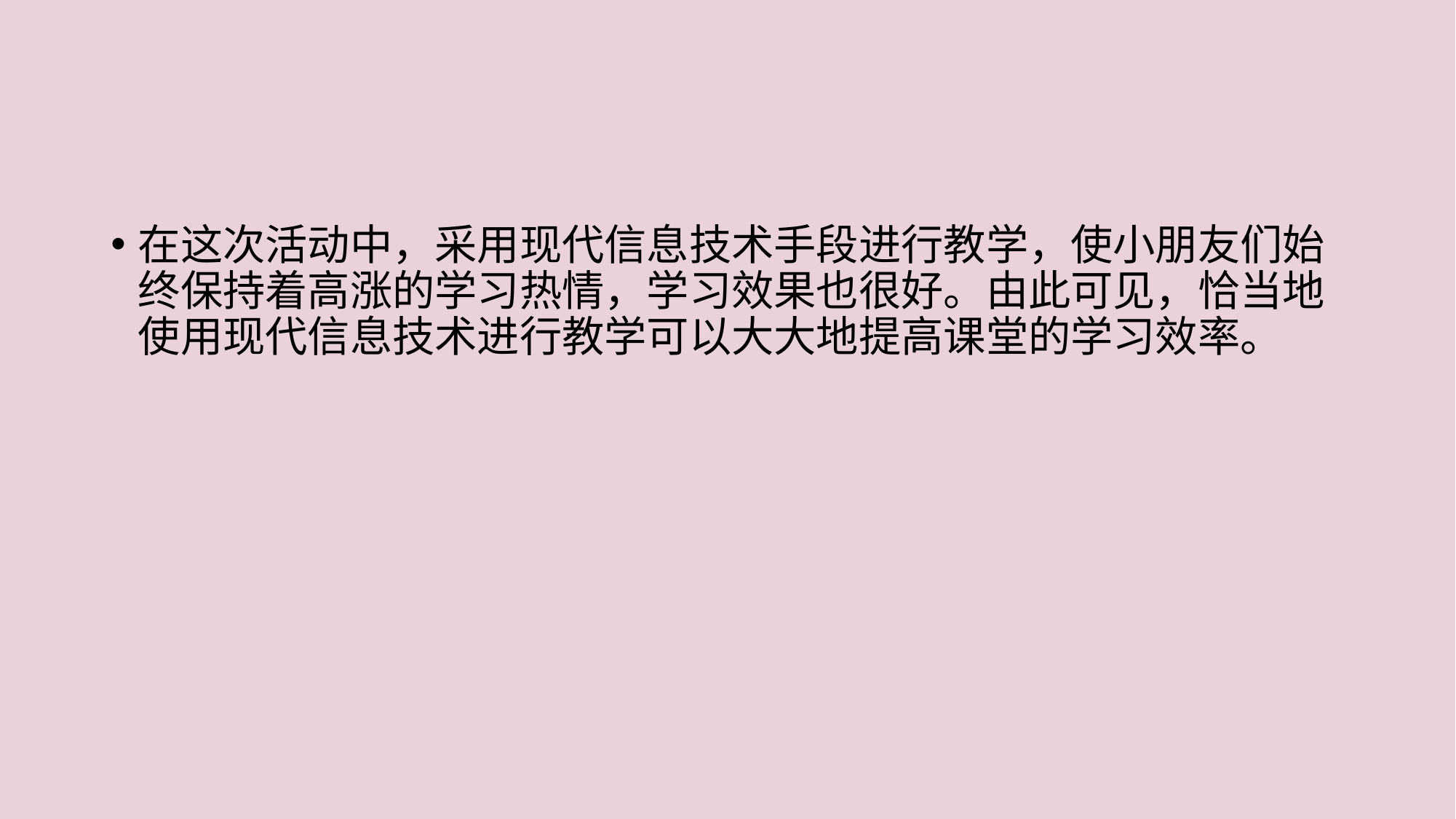

在这次活动中，采用现代信息技术手段进行教学，使小朋友们始终保持着高涨的学习热情，学习效果也很好。由此可见，恰当地使用现代信息技术进行教学可以大大地提高课堂的学习效率。